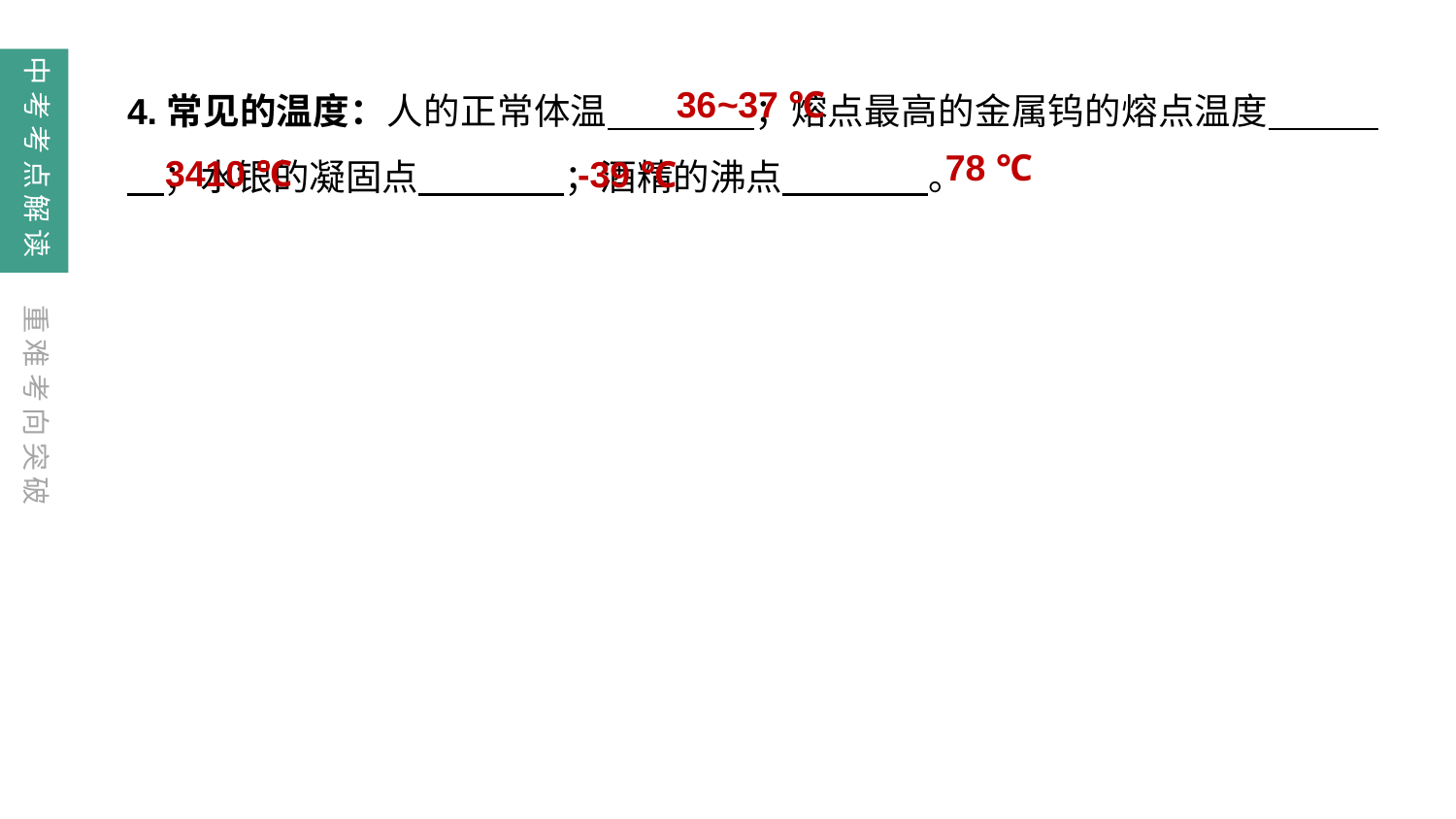

中考考点解读

36~37 ℃
4.常见的温度：人的正常体温　　　　；熔点最高的金属钨的熔点温度　　　　；水银的凝固点　　　　；酒精的沸点　　　　。
3410 ℃
-39 ℃
78 ℃
重难考向突破